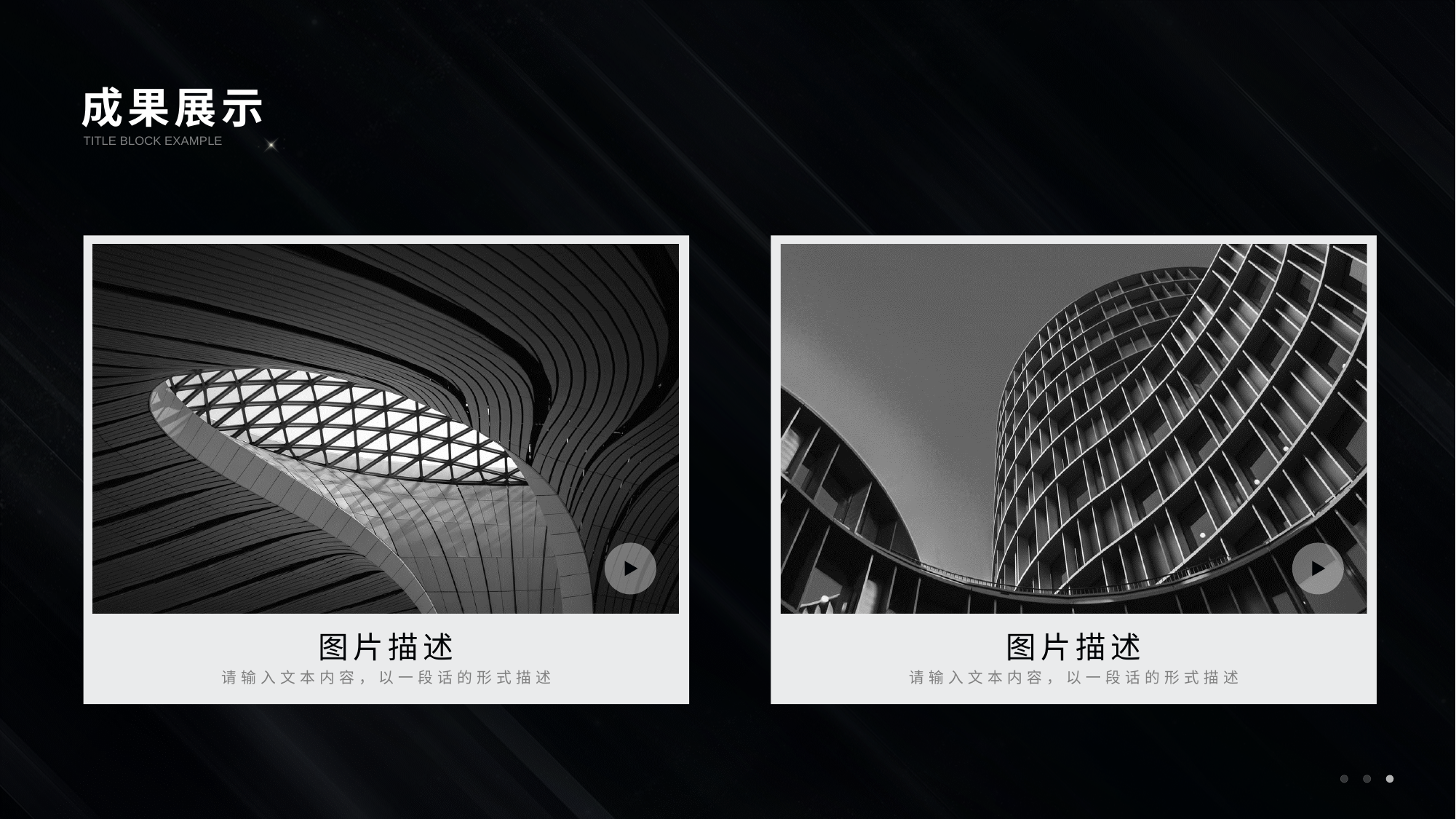

成果展示
TITLE BLOCK EXAMPLE

图片描述
图片描述
请输入文本内容，以一段话的形式描述
请输入文本内容，以一段话的形式描述